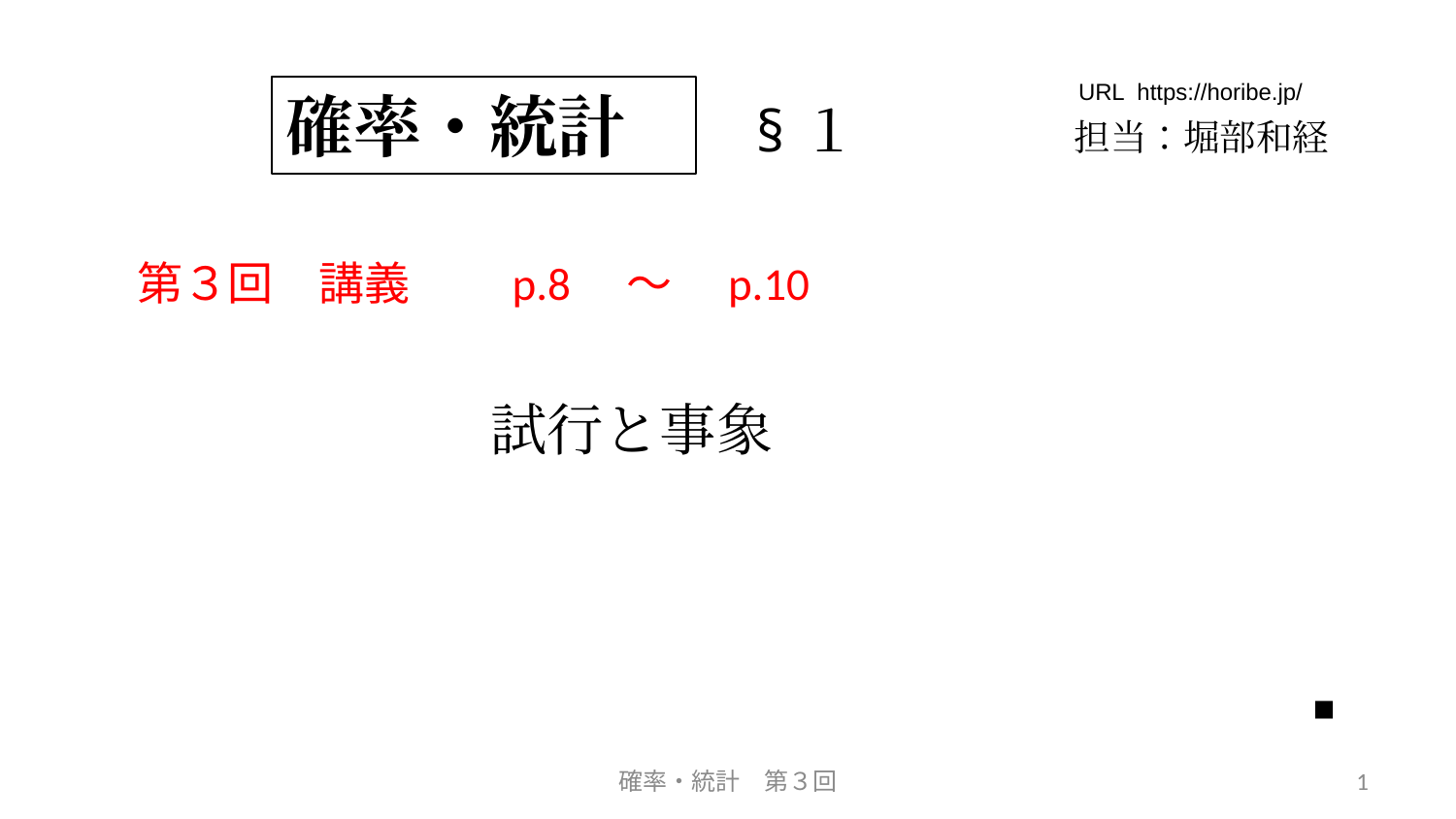

URL  https://horibe.jp/
確率・統計
§１
担当：堀部和経
第３回　講義　　p.8　～　p.10
試行と事象
■

確率・統計　第３回
1